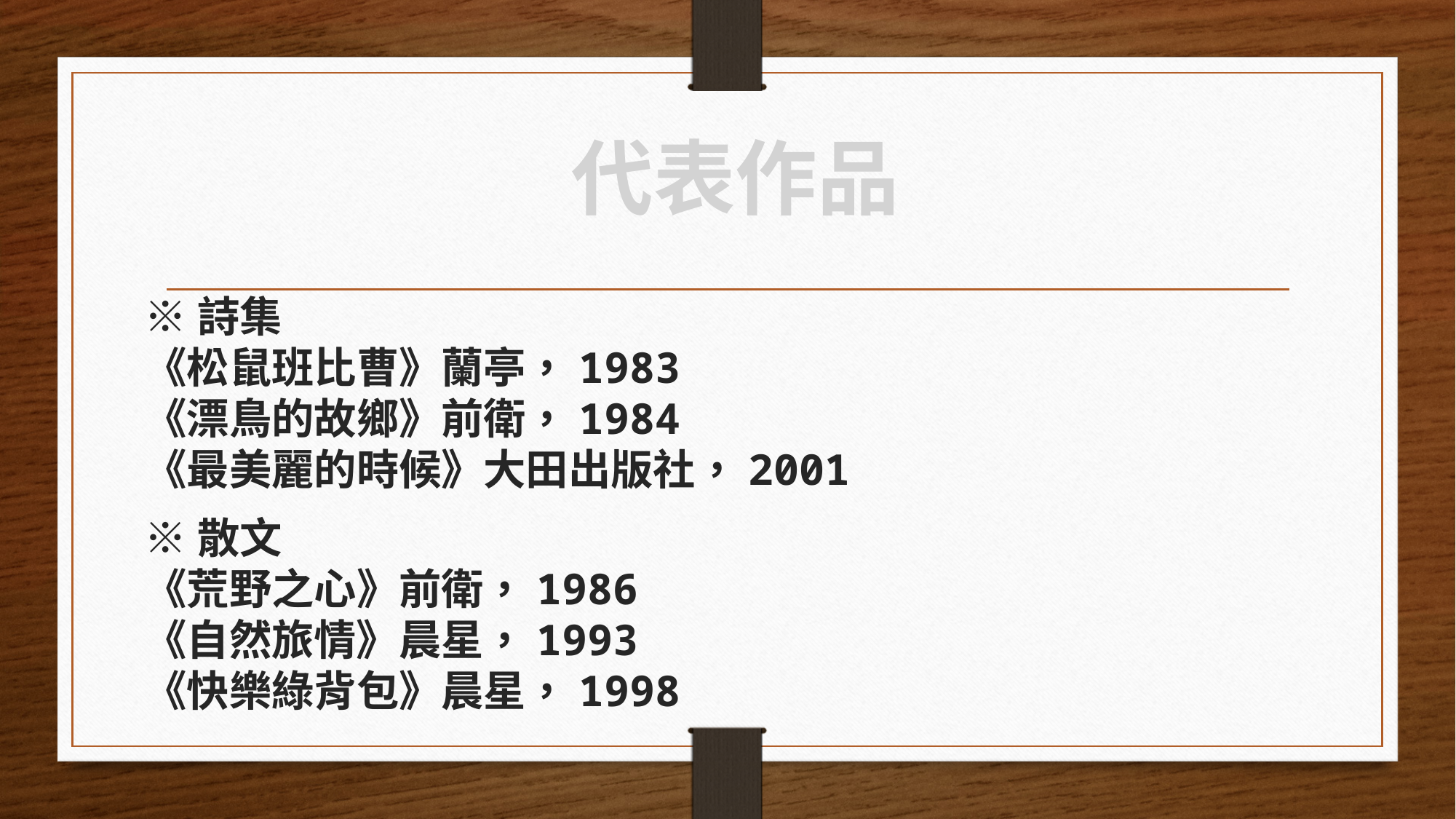

代表作品
※詩集
《松鼠班比曹》蘭亭，1983
《漂鳥的故鄉》前衛，1984
《最美麗的時候》大田出版社，2001
※散文
《荒野之心》前衛，1986
《自然旅情》晨星，1993 
《快樂綠背包》晨星，1998